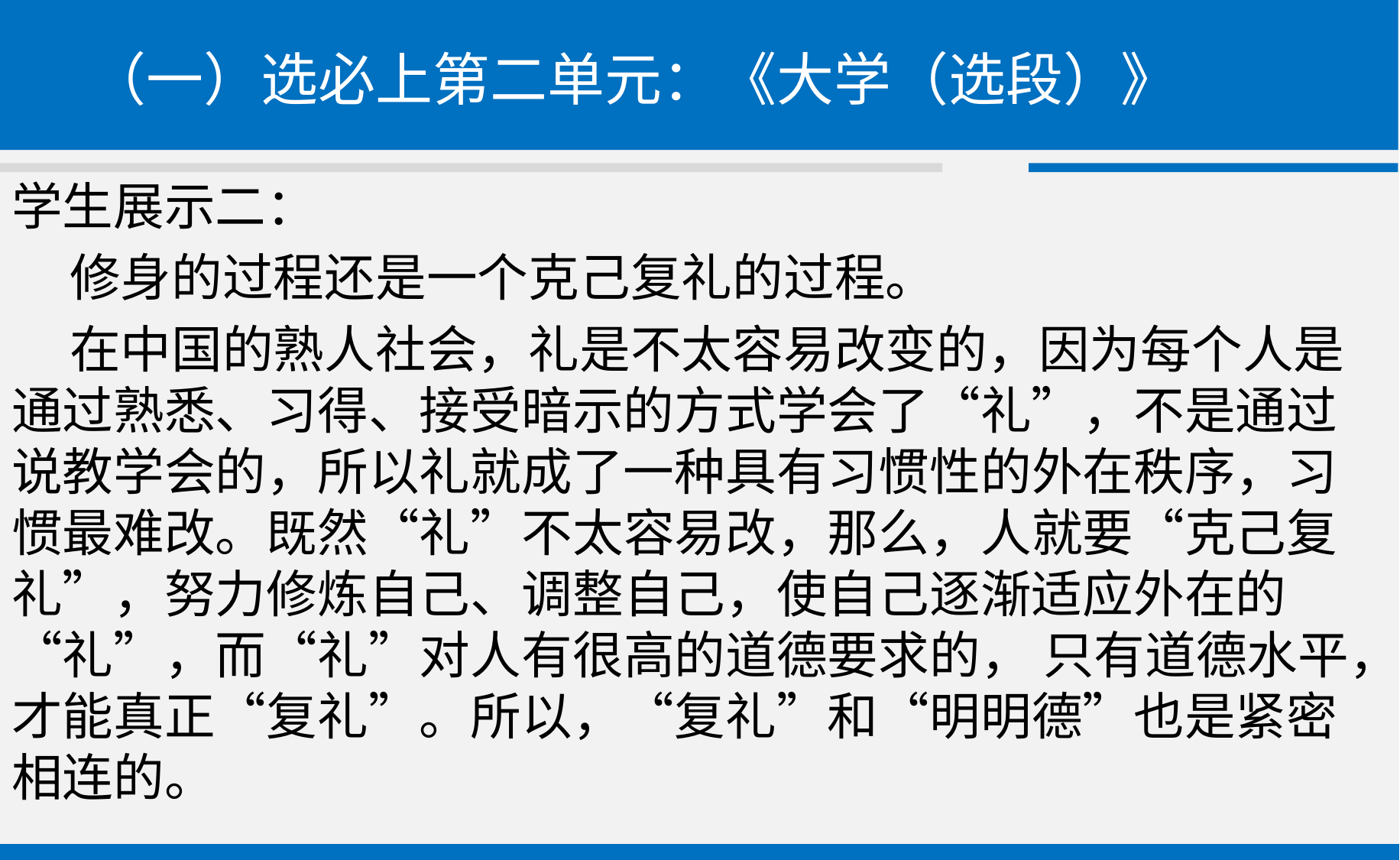

# （一）选必上第二单元：《大学（选段）》
学生展示二：
    修身的过程还是一个克己复礼的过程。
    在中国的熟人社会，礼是不太容易改变的，因为每个人是通过熟悉、习得、接受暗示的方式学会了“礼”，不是通过说教学会的，所以礼就成了一种具有习惯性的外在秩序，习惯最难改。既然“礼”不太容易改，那么，人就要“克己复礼”，努力修炼自己、调整自己，使自己逐渐适应外在的“礼”，而“礼”对人有很高的道德要求的， 只有道德水平，才能真正“复礼”。所以，“复礼”和“明明德”也是紧密相连的。